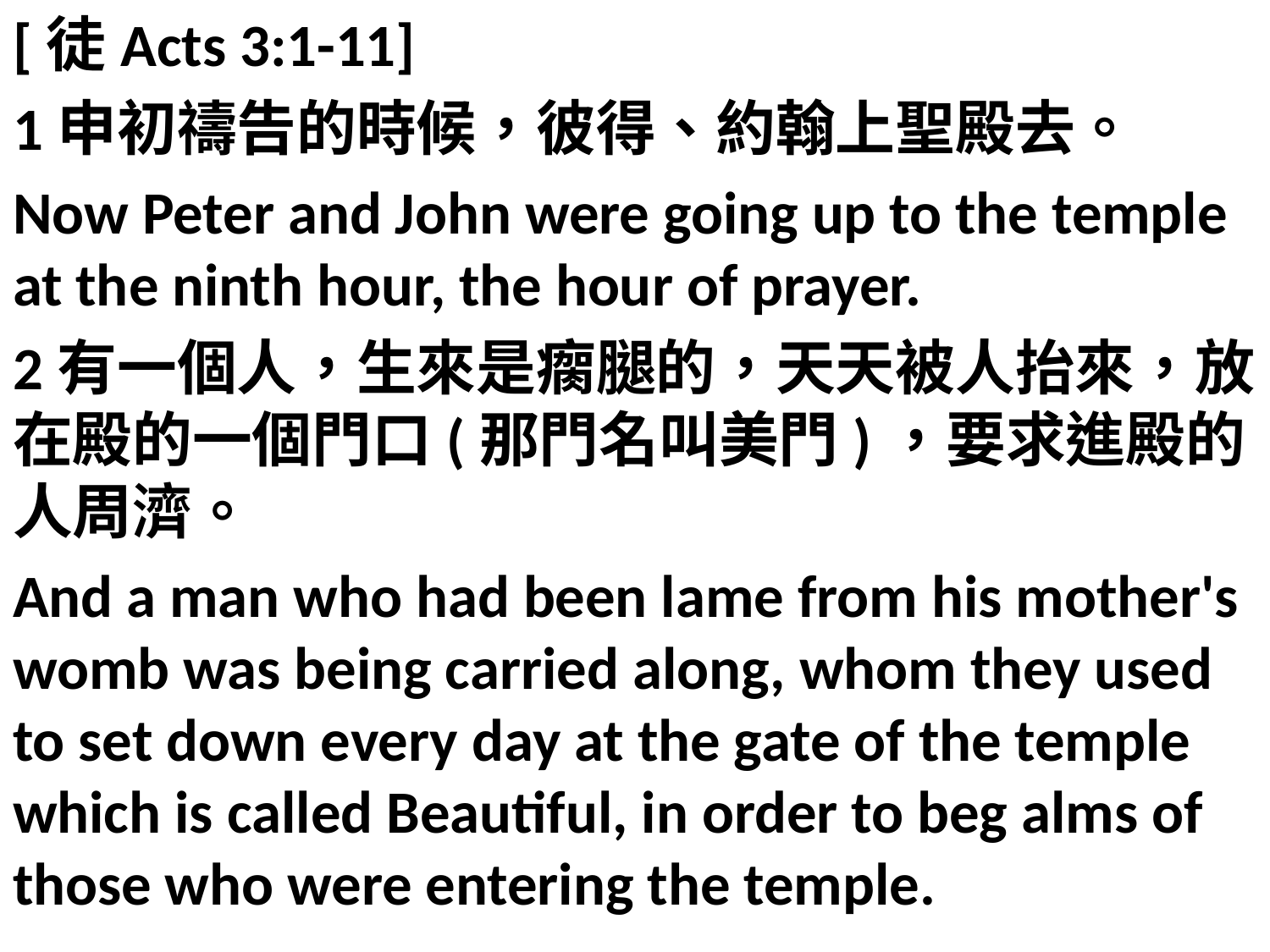

[徒Acts 3:1-11]
1申初禱告的時候，彼得、約翰上聖殿去。
Now Peter and John were going up to the temple at the ninth hour, the hour of prayer.
2有一個人，生來是瘸腿的，天天被人抬來，放在殿的一個門口(那門名叫美門)，要求進殿的人周濟。
And a man who had been lame from his mother's womb was being carried along, whom they used to set down every day at the gate of the temple which is called Beautiful, in order to beg alms of those who were entering the temple.